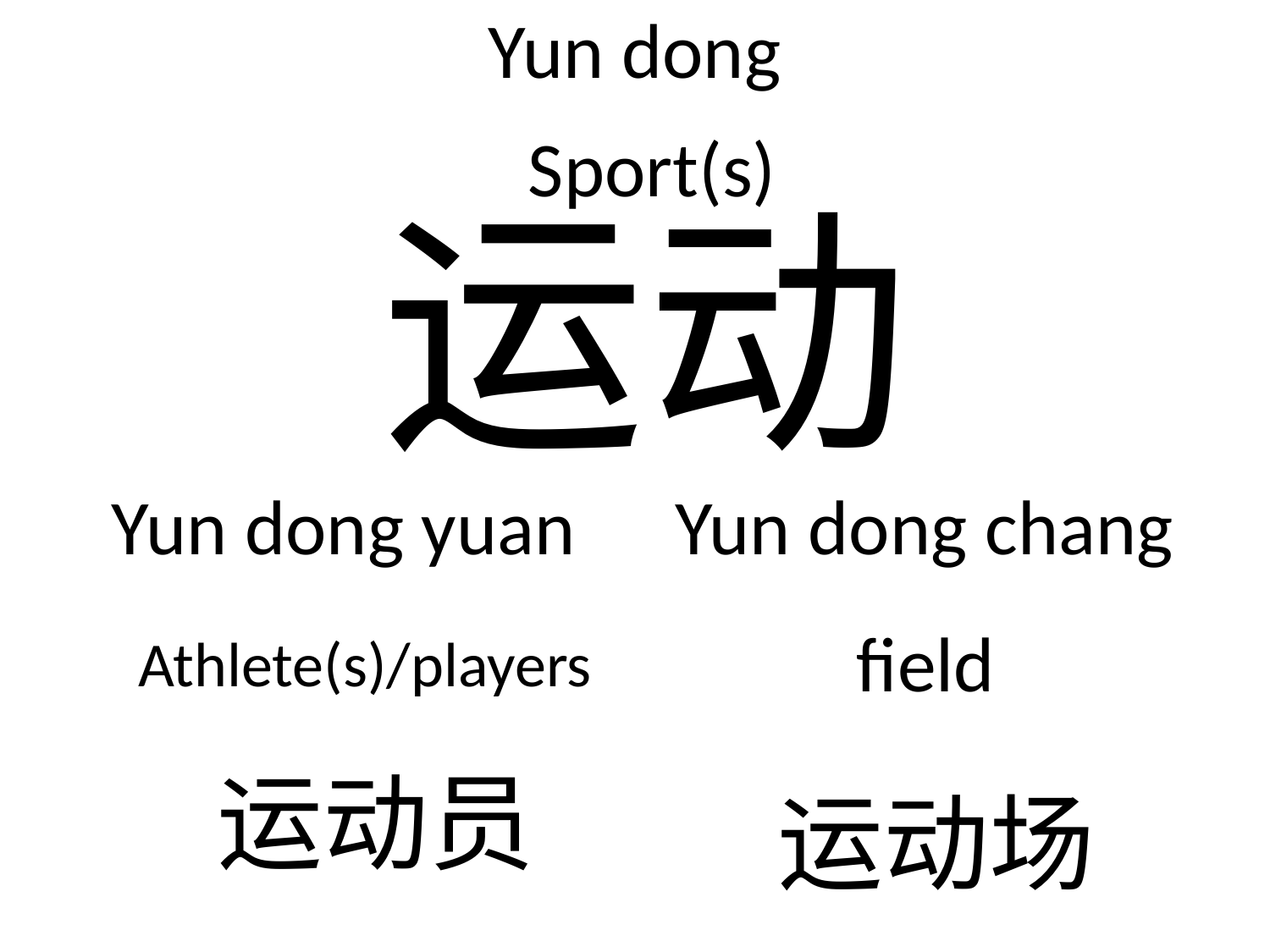

# Yun dong
Sport(s)
运动
Yun dong yuan
Yun dong chang
Athlete(s)/players
field
运动员
运动场